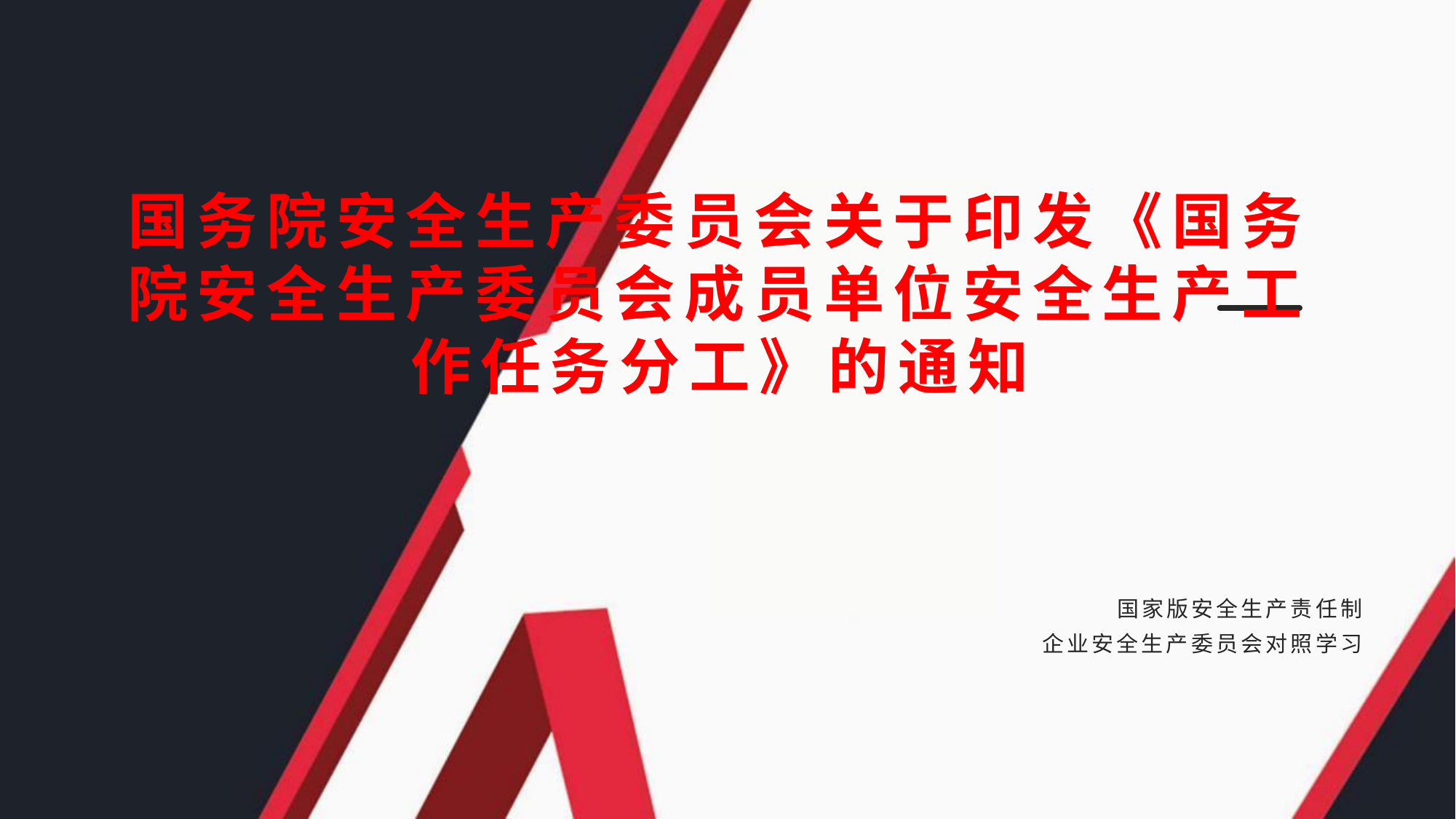

国务院安全生产委员会关于印发《国务院安全生产委员会成员单位安全生产工作任务分工》的通知
国家版安全生产责任制
企业安全生产委员会对照学习